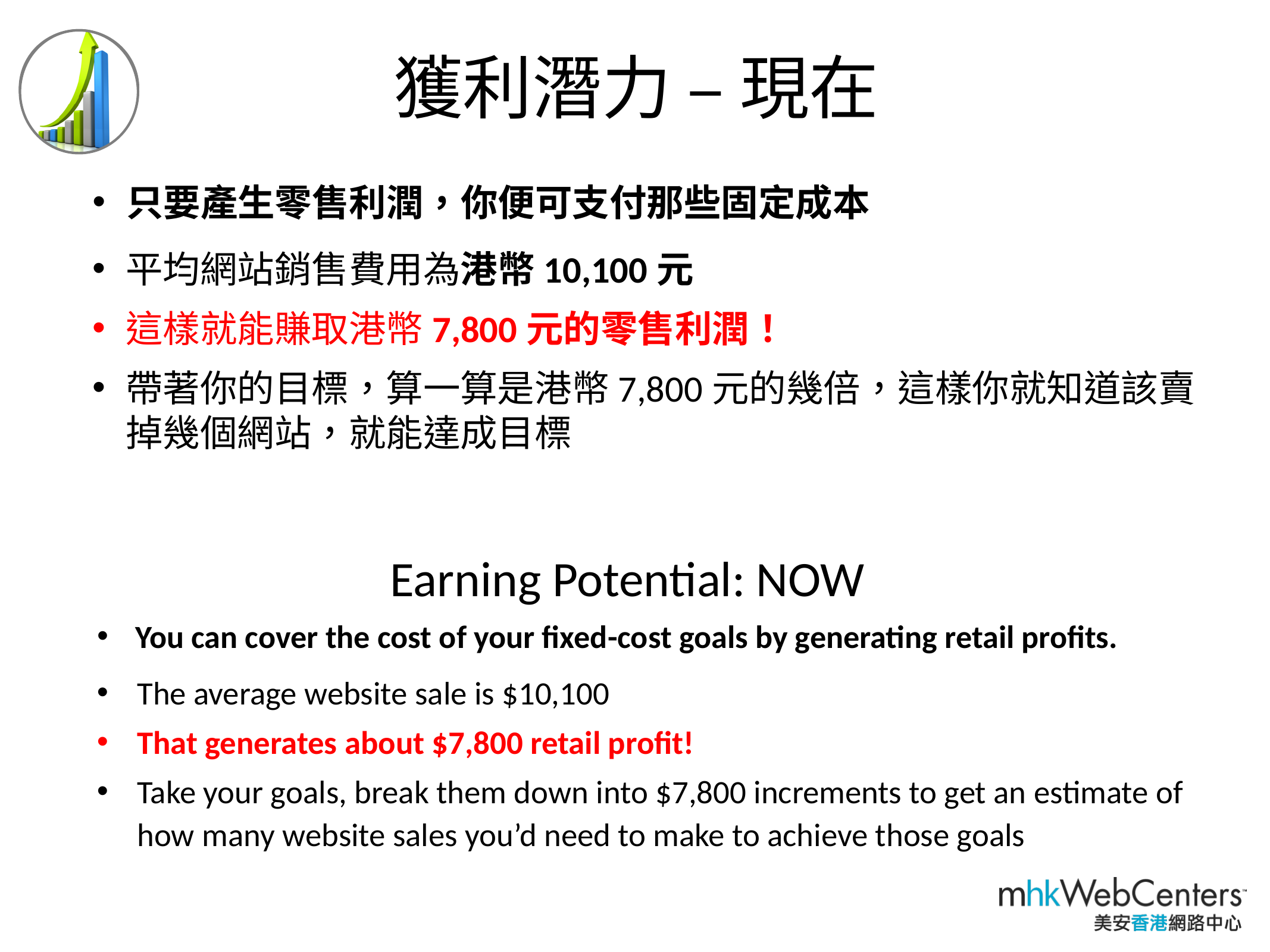

# 獲利潛力 – 現在

只要產生零售利潤，你便可支付那些固定成本

平均網站銷售費用為港幣10,100元
這樣就能賺取港幣7,800元的零售利潤！
帶著你的目標，算一算是港幣7,800元的幾倍，這樣你就知道該賣掉幾個網站，就能達成目標
Earning Potential: NOW
You can cover the cost of your fixed-cost goals by generating retail profits.

The average website sale is $10,100
That generates about $7,800 retail profit!
Take your goals, break them down into $7,800 increments to get an estimate of how many website sales you’d need to make to achieve those goals